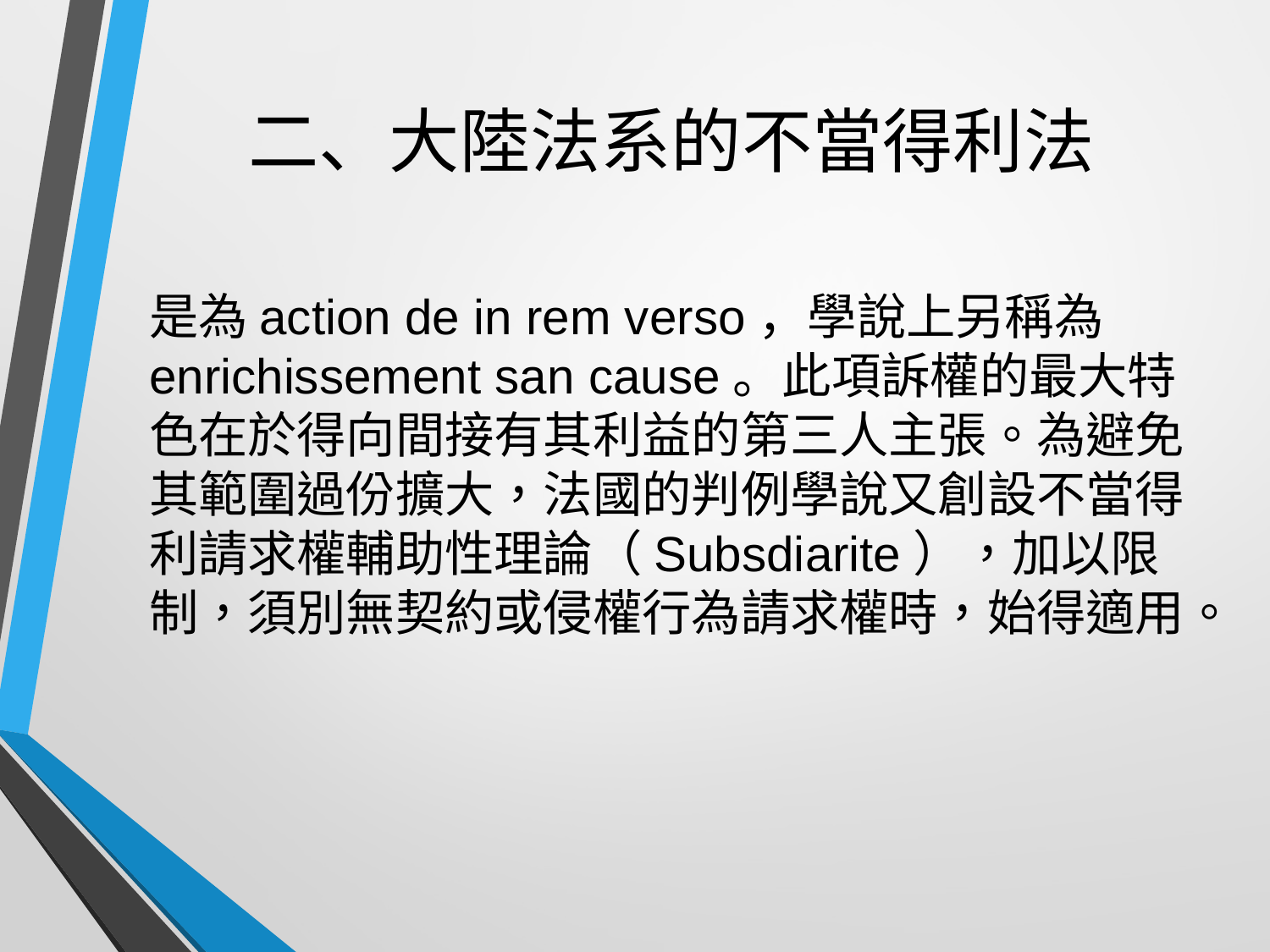

# 二、大陸法系的不當得利法
是為action de in rem verso，學說上另稱為enrichissement san cause。此項訴權的最大特色在於得向間接有其利益的第三人主張。為避免其範圍過份擴大，法國的判例學說又創設不當得利請求權輔助性理論（Subsdiarite），加以限制，須別無契約或侵權行為請求權時，始得適用。